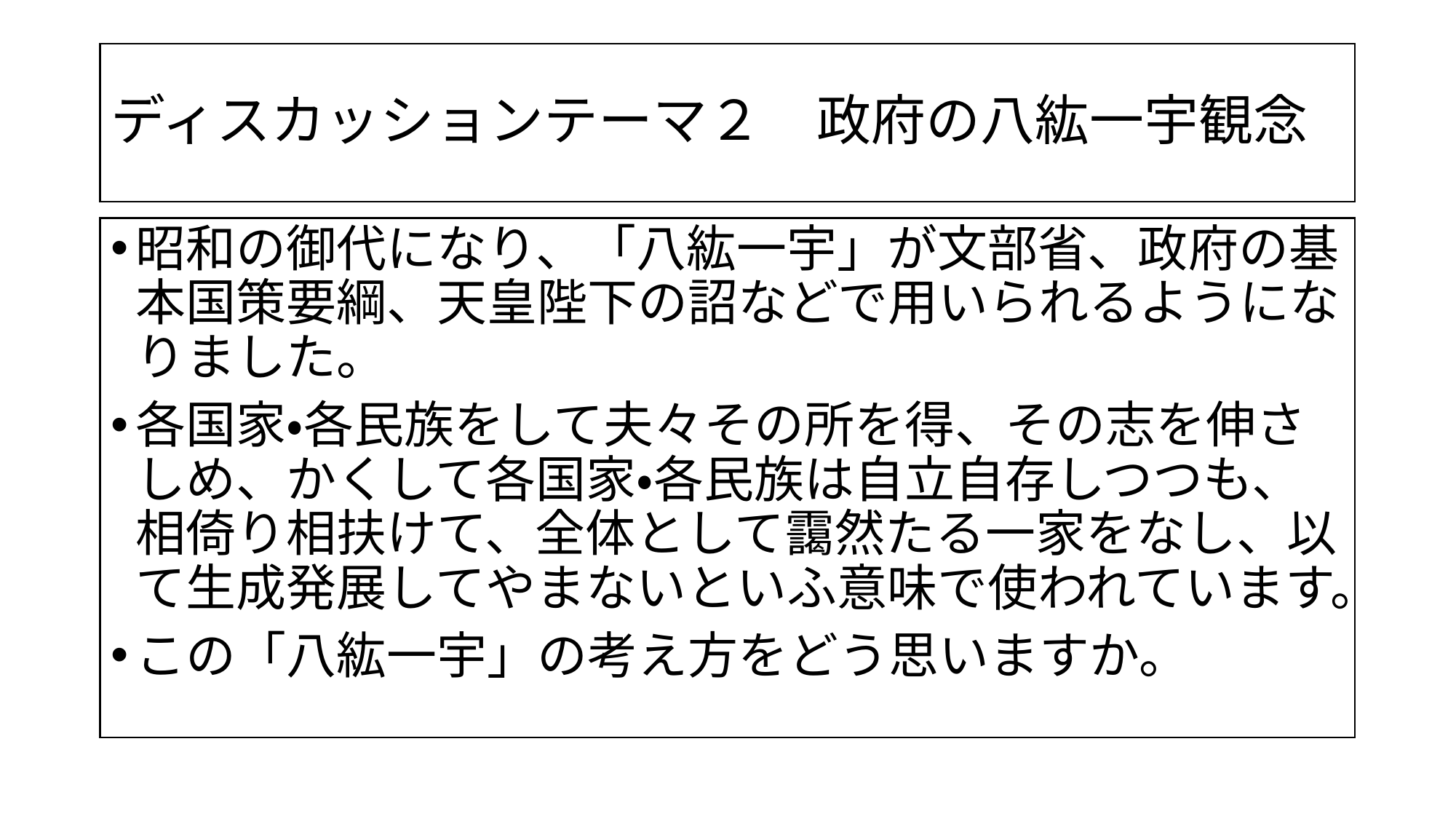

# ディスカッションテーマ２　政府の八紘一宇観念
昭和の御代になり、「八紘一宇」が文部省、政府の基本国策要綱、天皇陛下の詔などで用いられるようになりました。
各国家・各民族をして夫々その所を得、その志を伸さしめ、かくして各国家・各民族は自立自存しつつも、相倚り相扶けて、全体として靄然たる一家をなし、以て生成発展してやまないといふ意味で使われています。
この「八紘一宇」の考え方をどう思いますか。